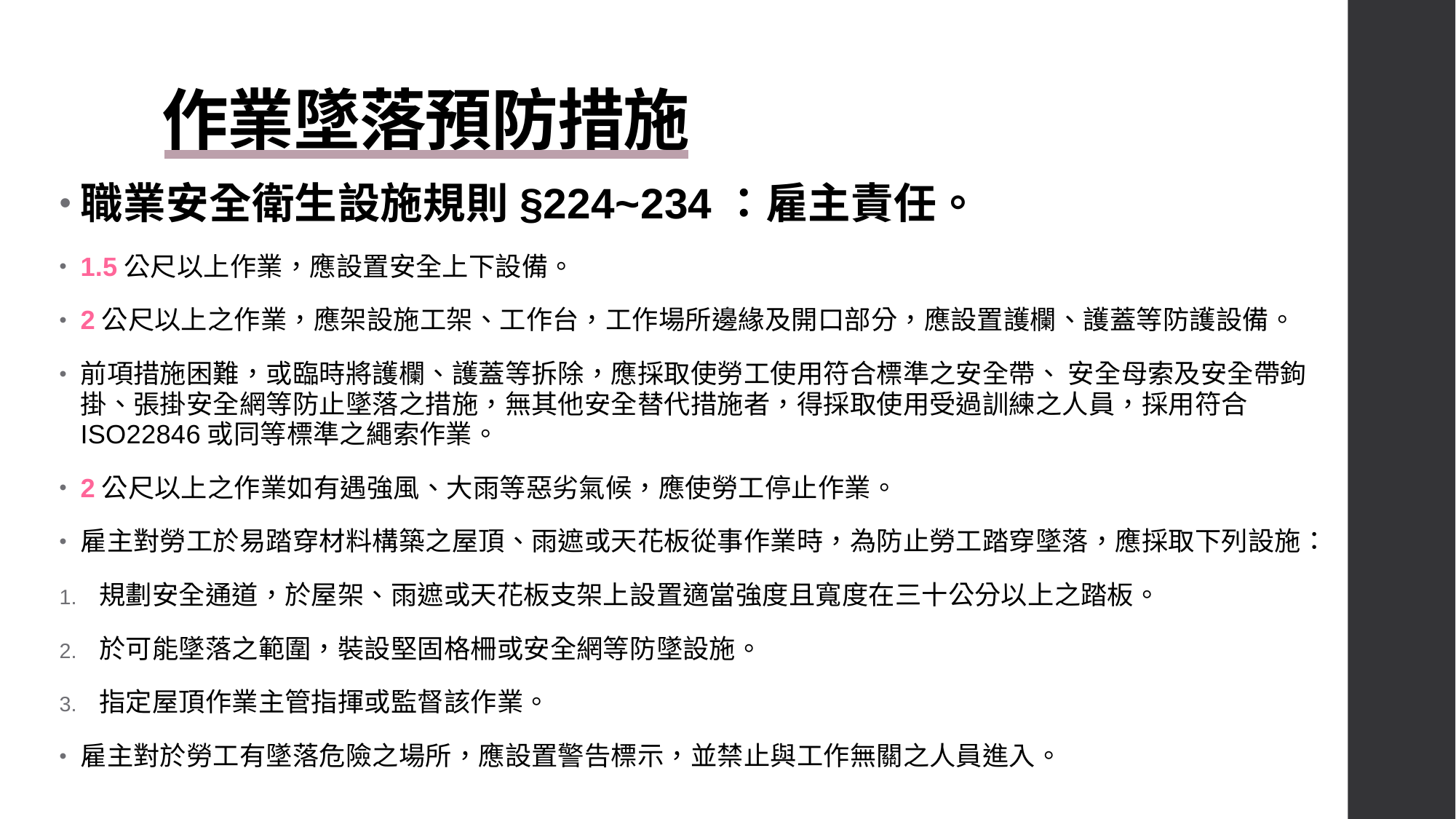

# 作業墜落預防措施
職業安全衛生設施規則§224~234：雇主責任。
1.5公尺以上作業，應設置安全上下設備。
2公尺以上之作業，應架設施工架、工作台，工作場所邊緣及開口部分，應設置護欄、護蓋等防護設備。
前項措施困難，或臨時將護欄、護蓋等拆除，應採取使勞工使用符合標準之安全帶、 安全母索及安全帶鉤掛、張掛安全網等防止墜落之措施，無其他安全替代措施者，得採取使用受過訓練之人員，採用符合ISO22846或同等標準之繩索作業。
2公尺以上之作業如有遇強風、大雨等惡劣氣候，應使勞工停止作業。
雇主對勞工於易踏穿材料構築之屋頂、雨遮或天花板從事作業時，為防止勞工踏穿墜落，應採取下列設施：
規劃安全通道，於屋架、雨遮或天花板支架上設置適當強度且寬度在三十公分以上之踏板。
於可能墜落之範圍，裝設堅固格柵或安全網等防墜設施。
指定屋頂作業主管指揮或監督該作業。
雇主對於勞工有墜落危險之場所，應設置警告標示，並禁止與工作無關之人員進入。